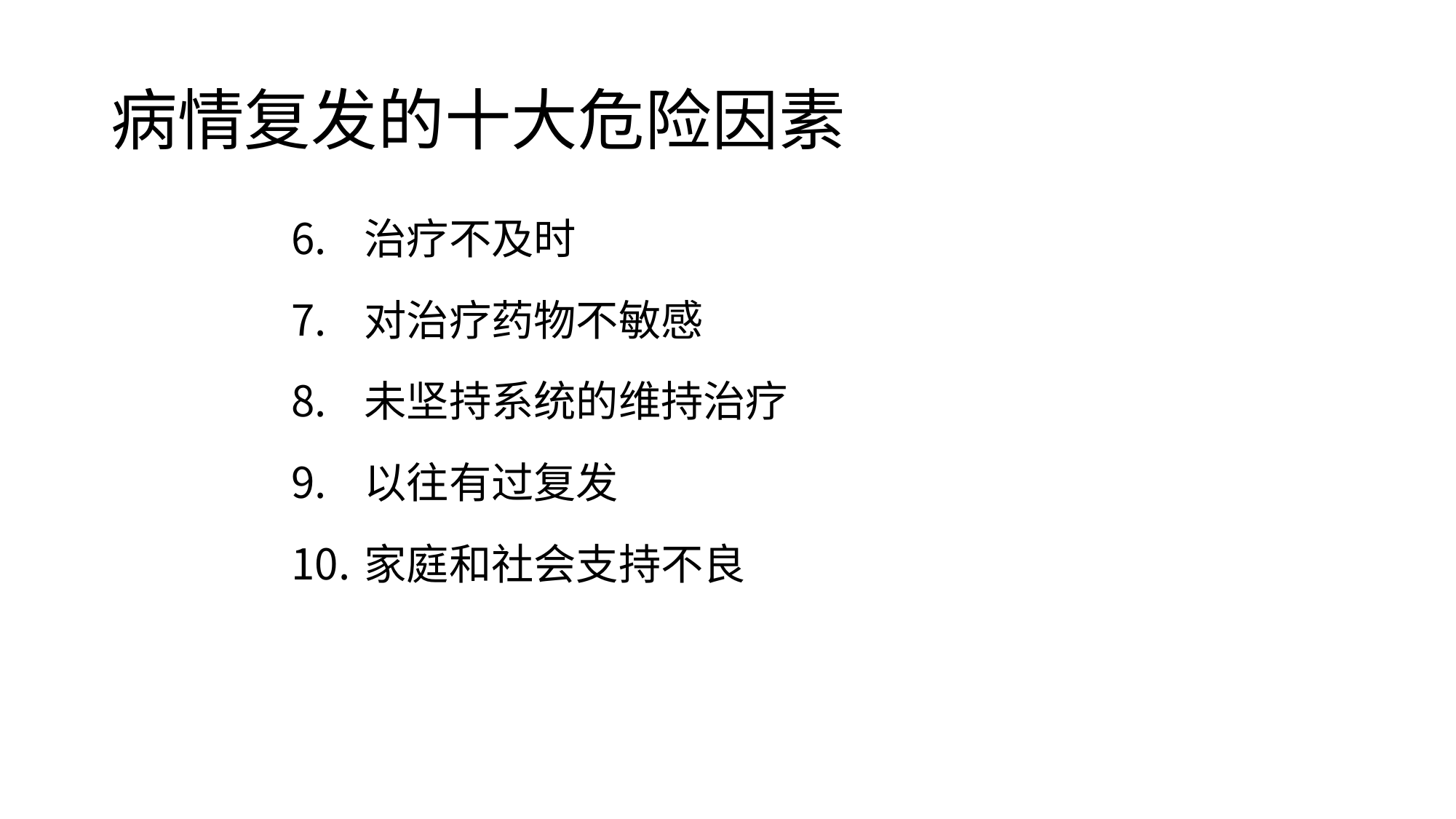

# 病情复发的十大危险因素
治疗不及时
对治疗药物不敏感
未坚持系统的维持治疗
以往有过复发
家庭和社会支持不良
34